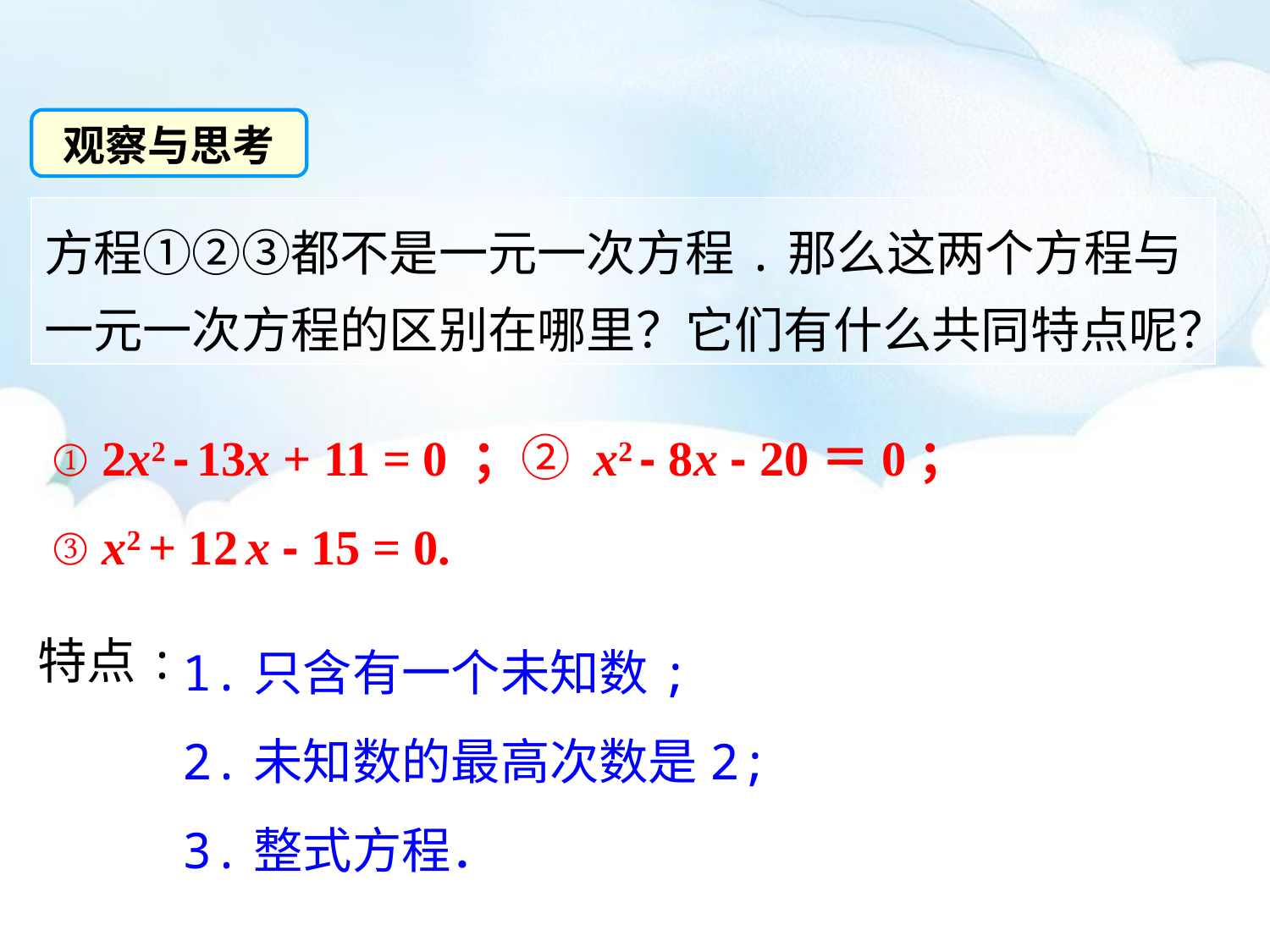

观察与思考
方程①②③都不是一元一次方程.那么这两个方程与一元一次方程的区别在哪里？它们有什么共同特点呢？
① 2x2 - 13x + 11 = 0 ；② x2 - 8x - 20＝0；
③ x2 + 12 x - 15 = 0.
1.只含有一个未知数;
2.未知数的最高次数是2;
3.整式方程．
特点: